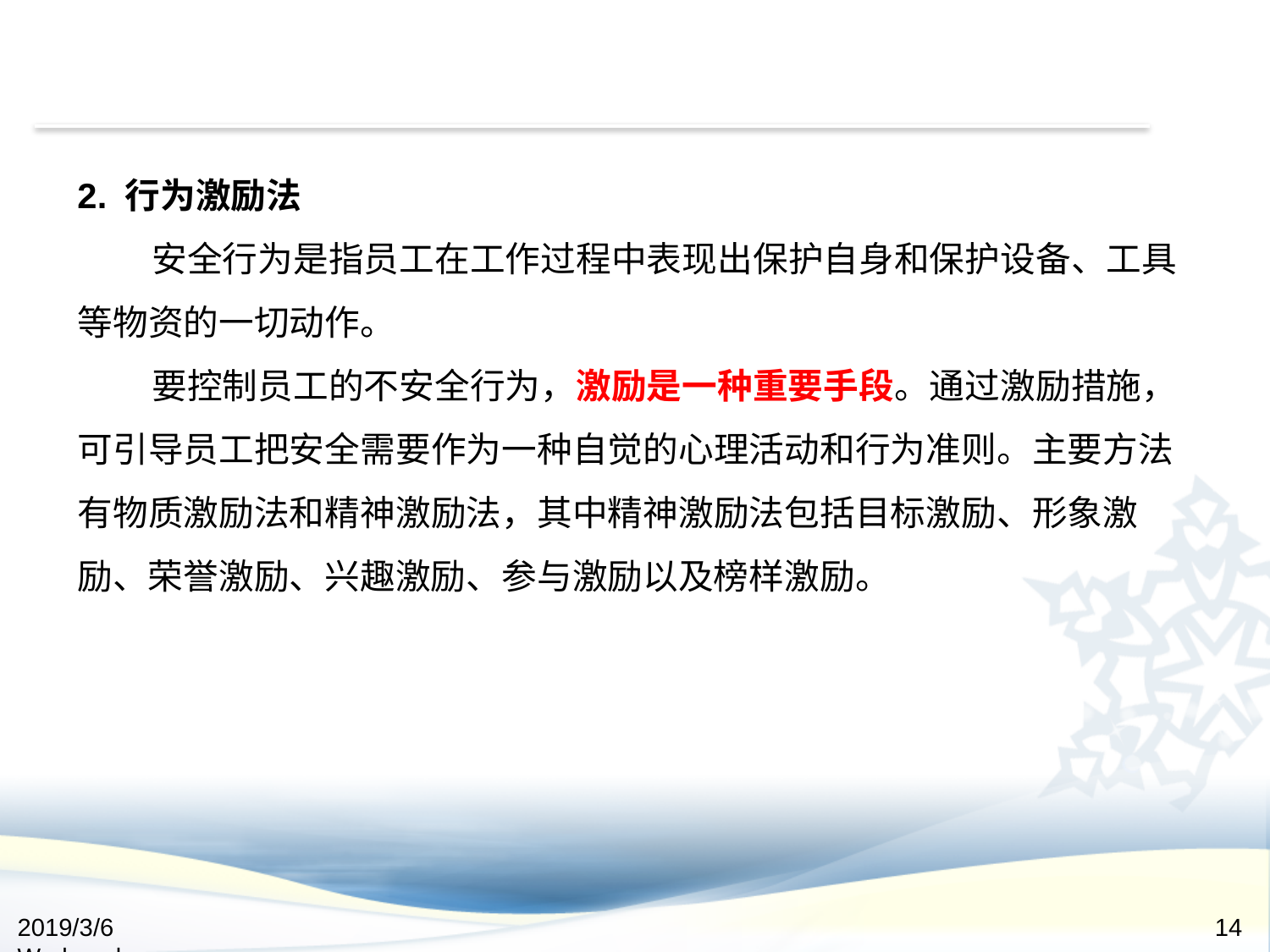

2. 行为激励法
安全行为是指员工在工作过程中表现出保护自身和保护设备、工具等物资的一切动作。
要控制员工的不安全行为，激励是一种重要手段。通过激励措施，可引导员工把安全需要作为一种自觉的心理活动和行为准则。主要方法有物质激励法和精神激励法，其中精神激励法包括目标激励、形象激励、荣誉激励、兴趣激励、参与激励以及榜样激励。